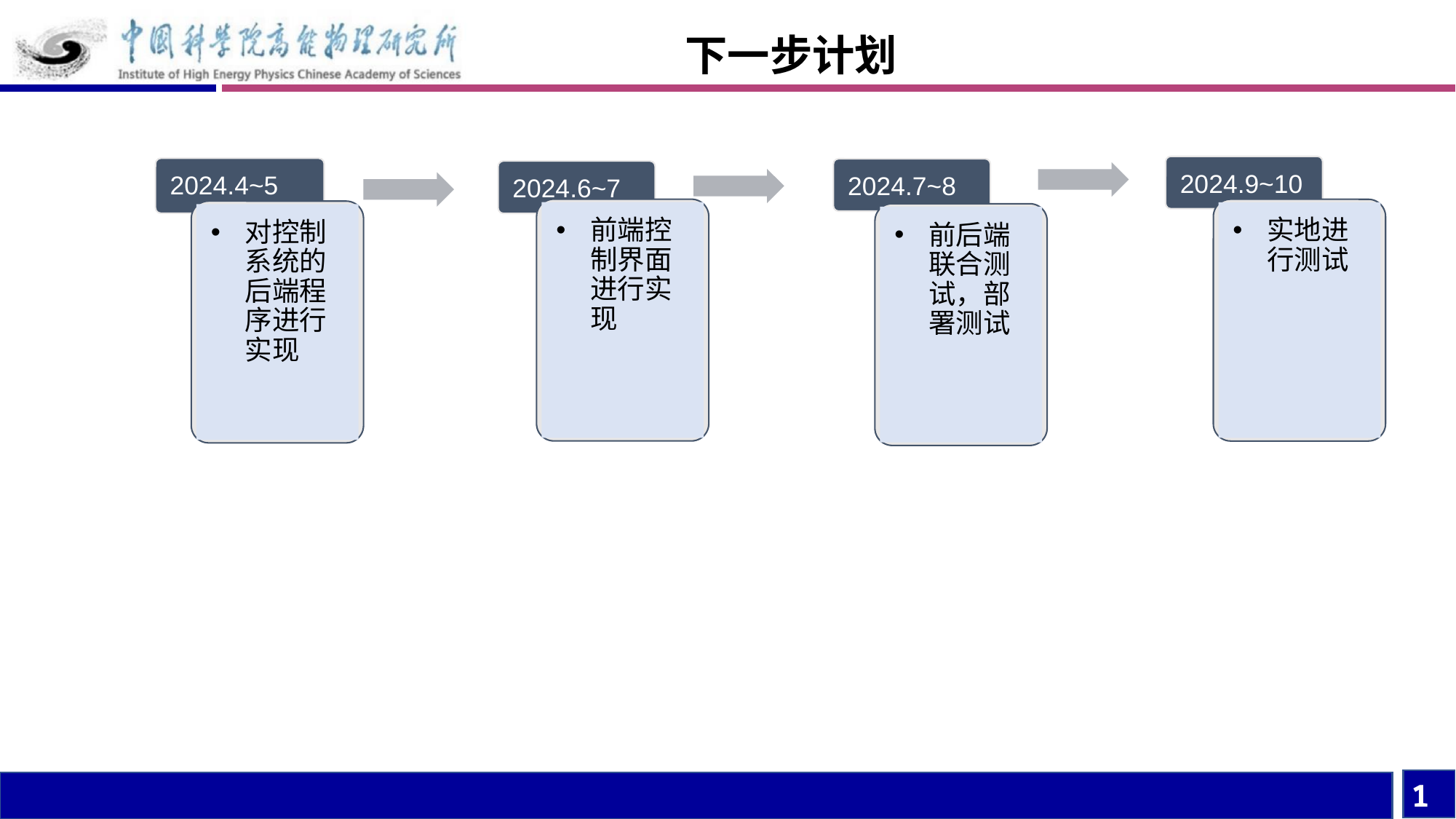

下一步计划

2024.9~10

2024.4~5

2024.7~8

2024.6~7

前端控制界面进行实现

实地进行测试

对控制系统的后端程序进行实现

前后端联合测试，部署测试

10